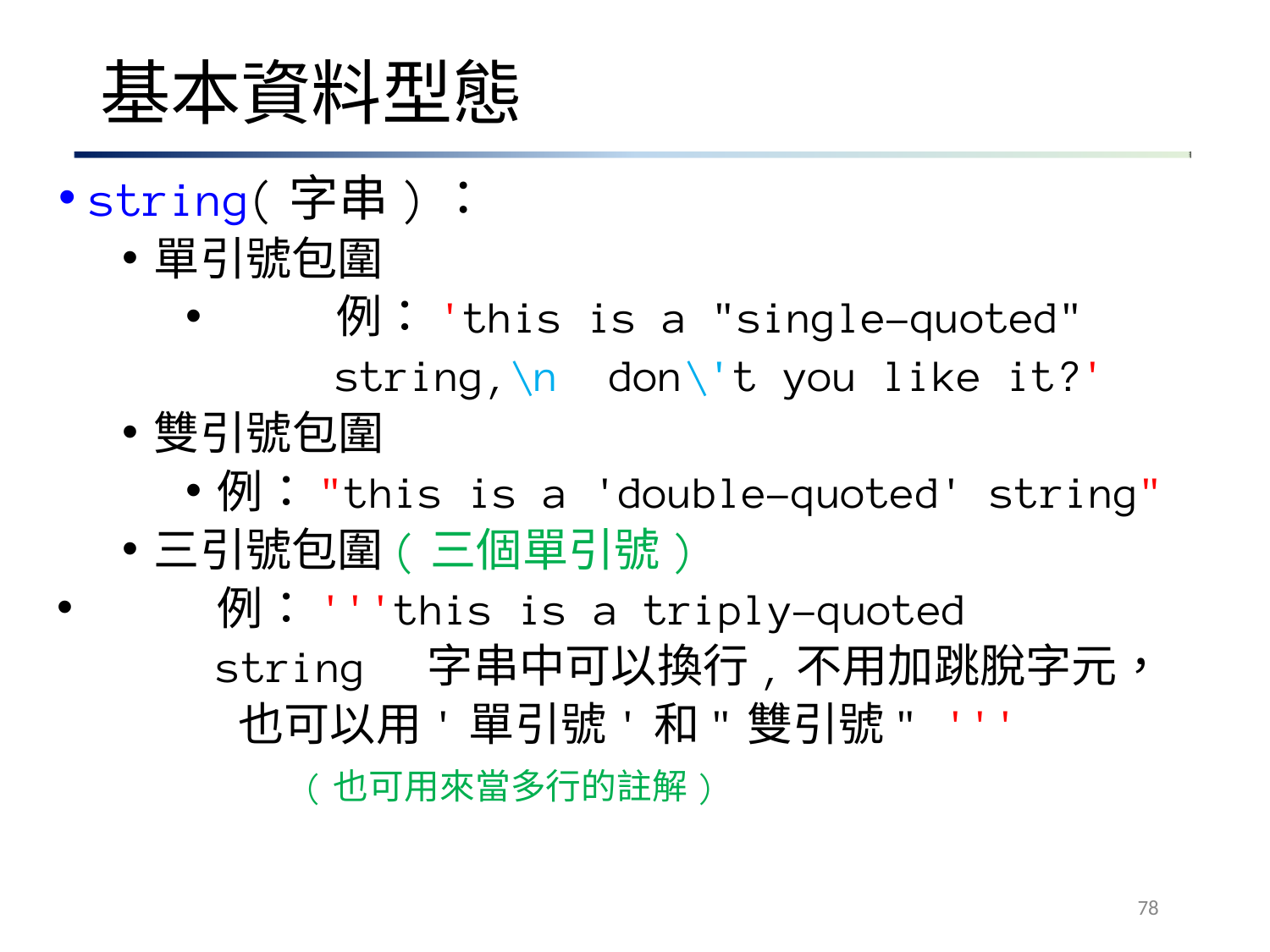

# 基本資料型態
string(字串)：
單引號包圍
例：'this is a "single-quoted" string,\n  don\'t you like it?'
雙引號包圍
例："this is a 'double-quoted' string"
三引號包圍(三個單引號)
例：'''this is a triply-quoted string  字串中可以換行,不用加跳脫字元，  也可以用'單引號'和"雙引號" '''
(也可用來當多行的註解)
78